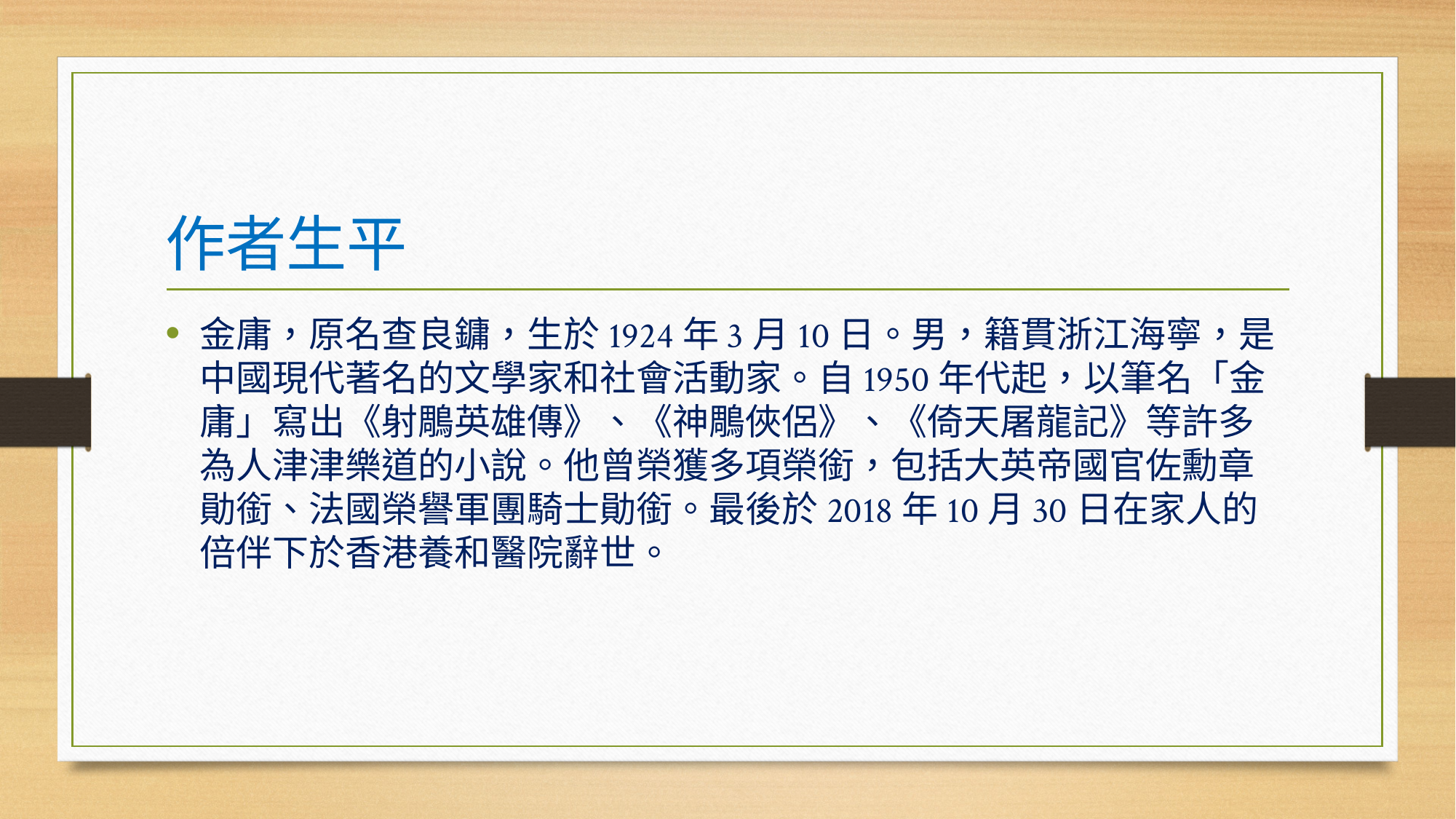

# 作者生平
金庸，原名查良鏞，生於1924年3月10日。男，籍貫浙江海寧，是中國現代著名的文學家和社會活動家。自1950年代起，以筆名「金庸」寫出《射鵰英雄傳》、《神鵰俠侶》、《倚天屠龍記》等許多為人津津樂道的小說。他曾榮獲多項榮銜，包括大英帝國官佐勳章勛銜、法國榮譽軍團騎士勛銜。最後於2018年10月30日在家人的倍伴下於香港養和醫院辭世。